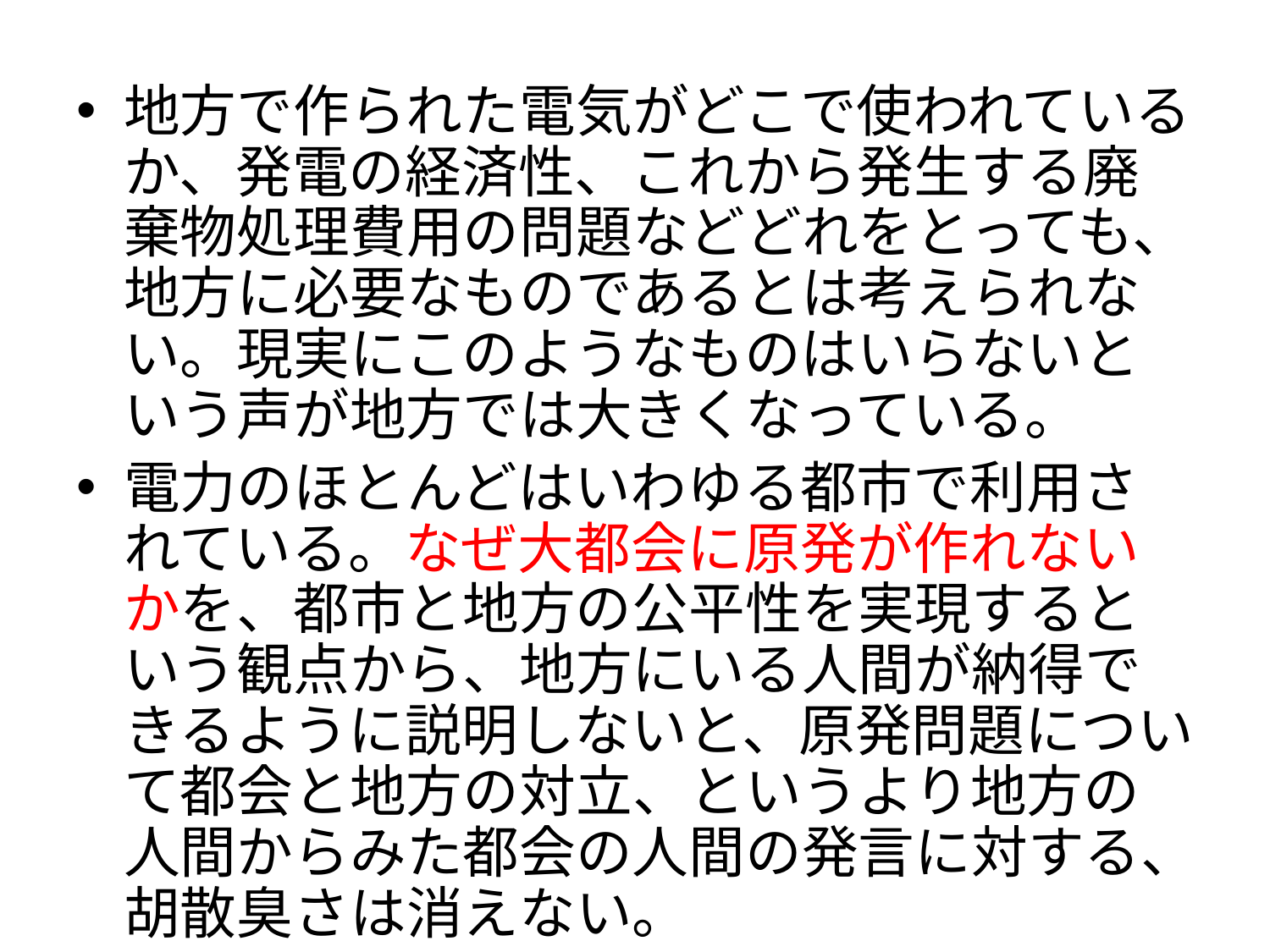

地方で作られた電気がどこで使われているか、発電の経済性、これから発生する廃棄物処理費用の問題などどれをとっても、地方に必要なものであるとは考えられない。現実にこのようなものはいらないという声が地方では大きくなっている。
電力のほとんどはいわゆる都市で利用されている。なぜ大都会に原発が作れないかを、都市と地方の公平性を実現するという観点から、地方にいる人間が納得できるように説明しないと、原発問題について都会と地方の対立、というより地方の人間からみた都会の人間の発言に対する、胡散臭さは消えない。